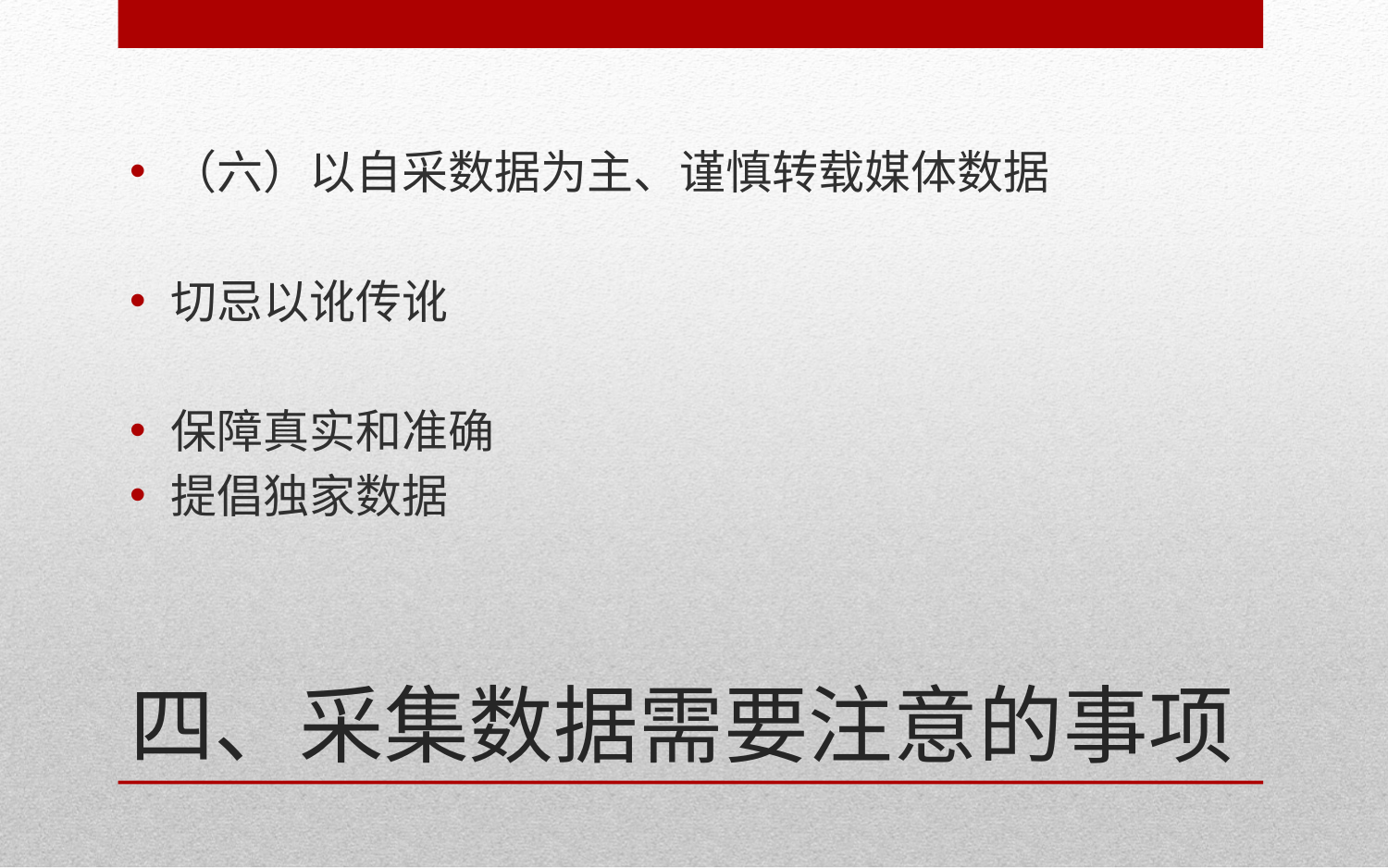

（六）以自采数据为主、谨慎转载媒体数据

切忌以讹传讹

保障真实和准确
提倡独家数据
# 四、采集数据需要注意的事项